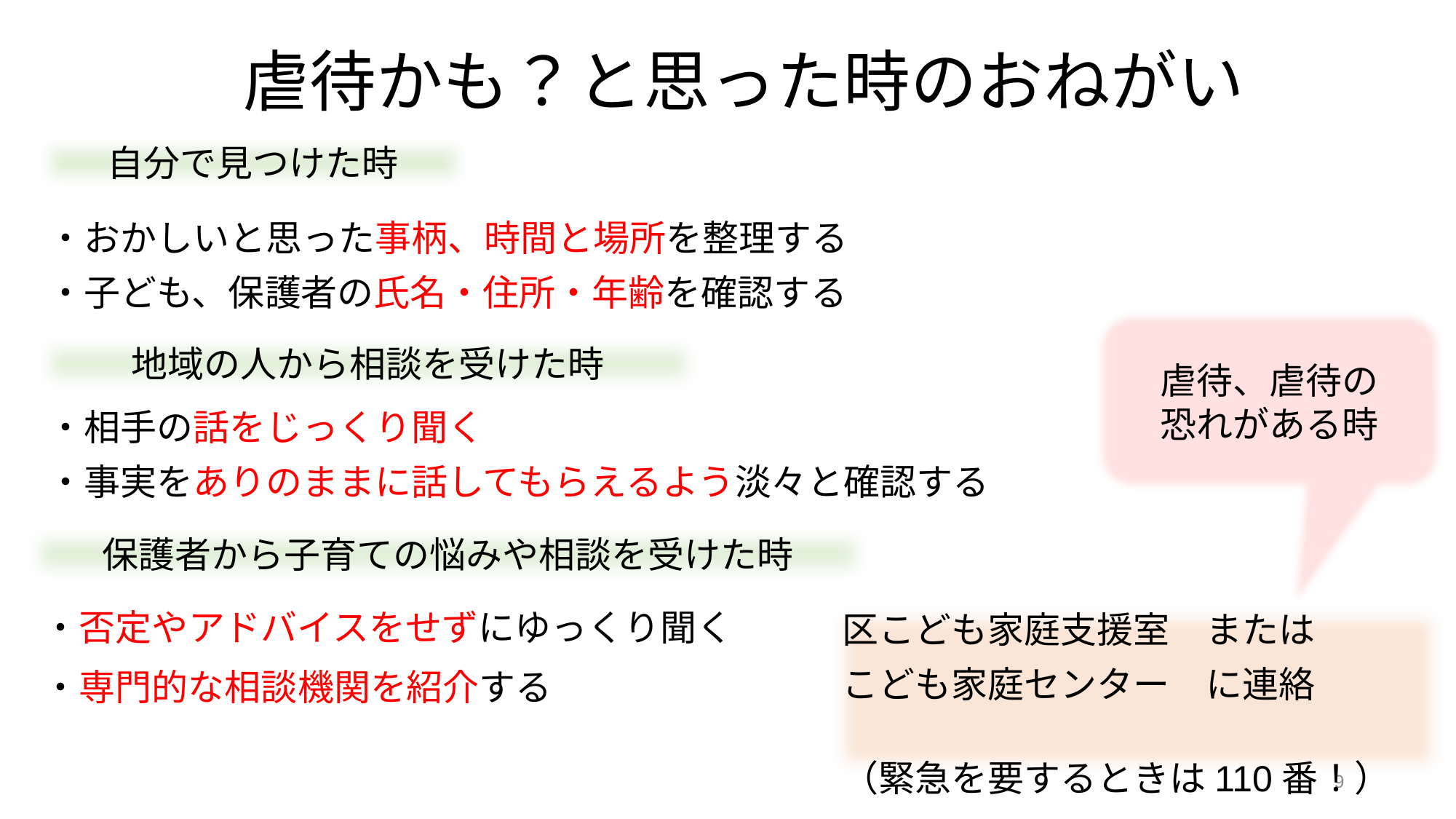

# 虐待かも？と思った時のおねがい
自分で見つけた時
・おかしいと思った事柄、時間と場所を整理する
・子ども、保護者の氏名・住所・年齢を確認する

虐待、虐待の
恐れがある時
地域の人から相談を受けた時
・相手の話をじっくり聞く
・事実をありのままに話してもらえるよう淡々と確認する

保護者から子育ての悩みや相談を受けた時
・否定やアドバイスをせずにゆっくり聞く
・専門的な相談機関を紹介する
区こども家庭支援室　または
こども家庭センター　に連絡
（緊急を要するときは110番！）
9